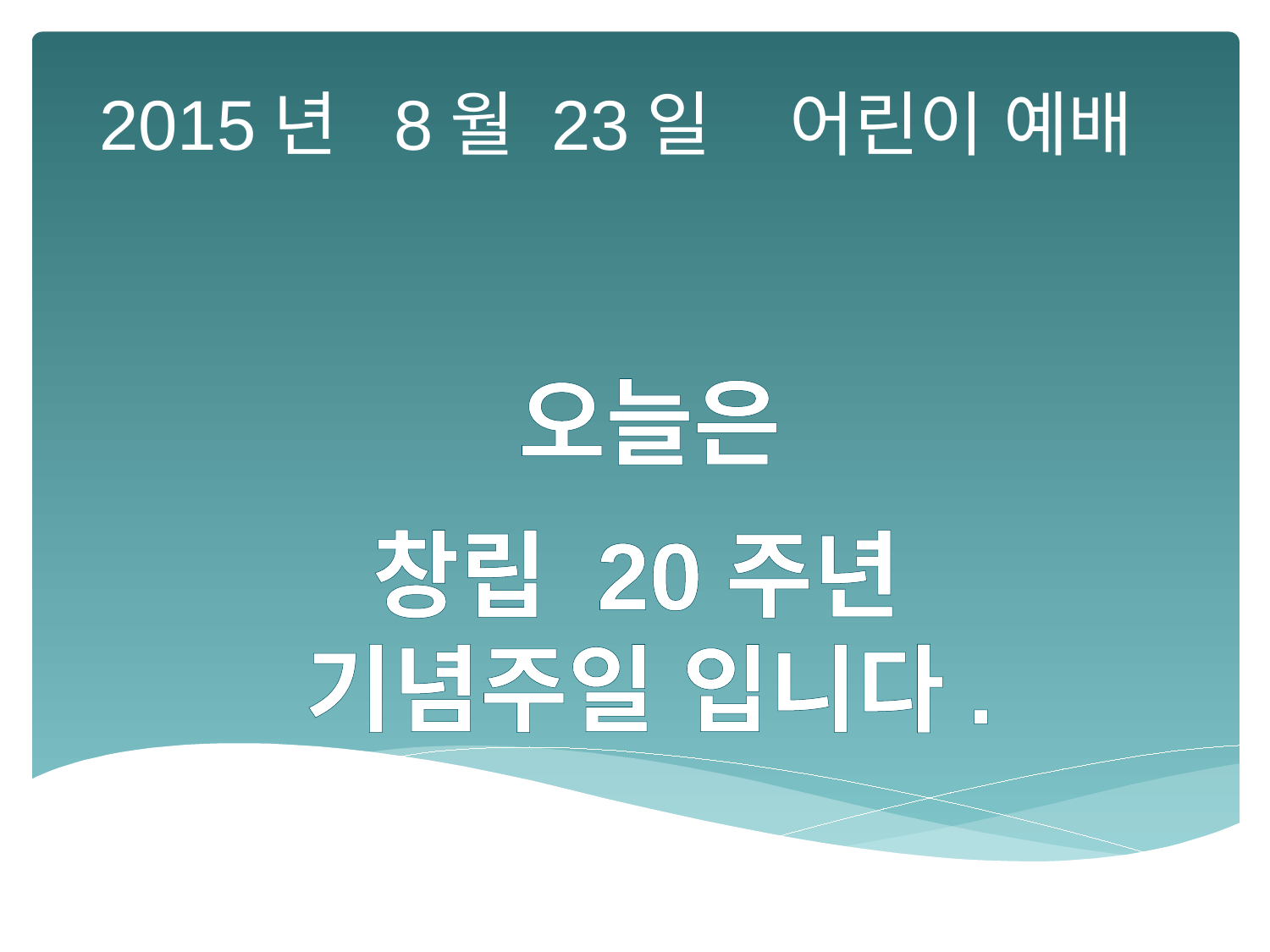

2015년  8월 23일    어린이 예배
오늘은

창립 20주년
기념주일 입니다.